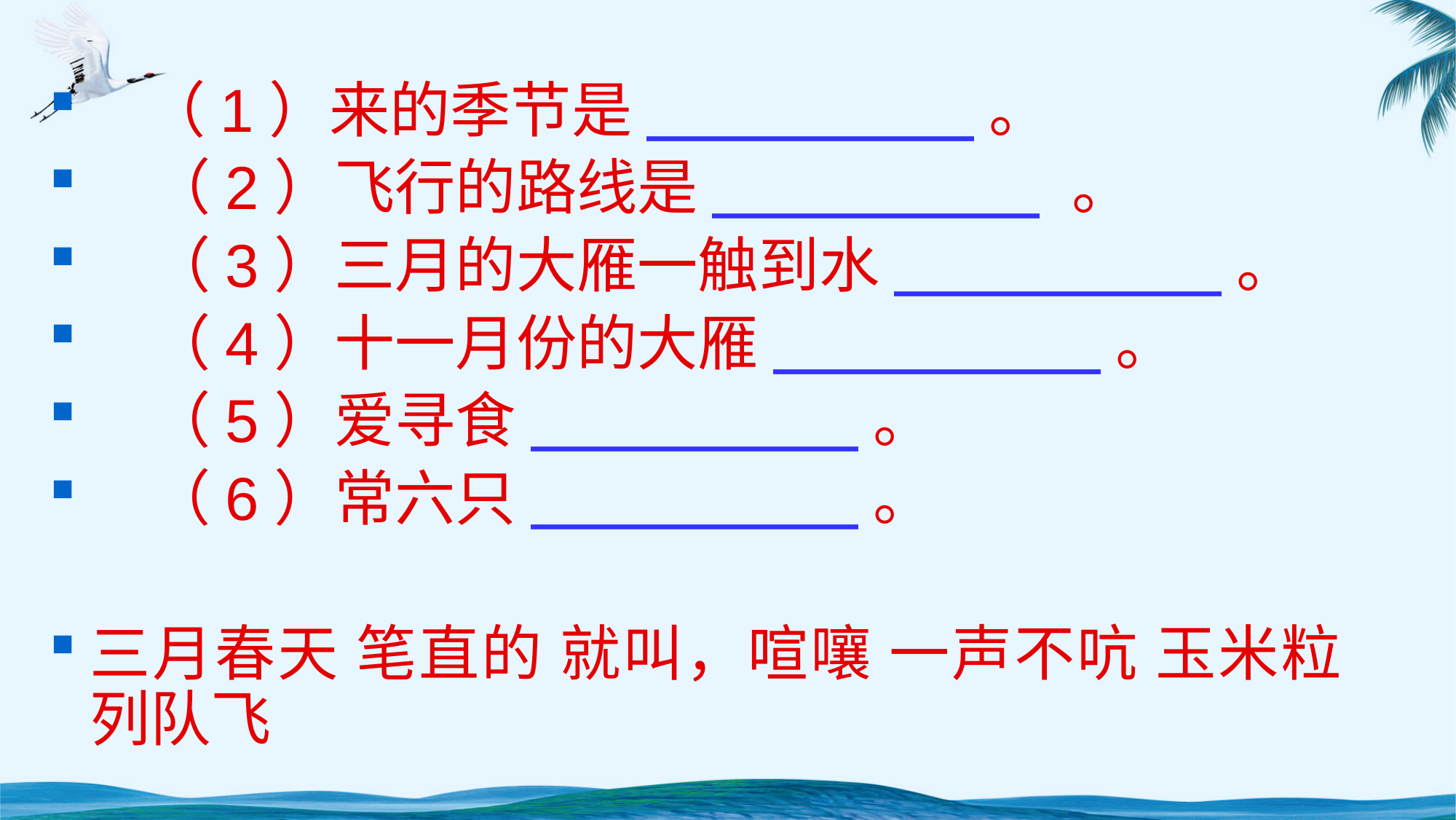

（1）来的季节是_________。
　（2）飞行的路线是_________ 。
　（3）三月的大雁一触到水_________。
　（4）十一月份的大雁_________。
　（5）爱寻食_________。
　（6）常六只_________。

三月春天 笔直的 就叫，喧嚷 一声不吭 玉米粒列队飞